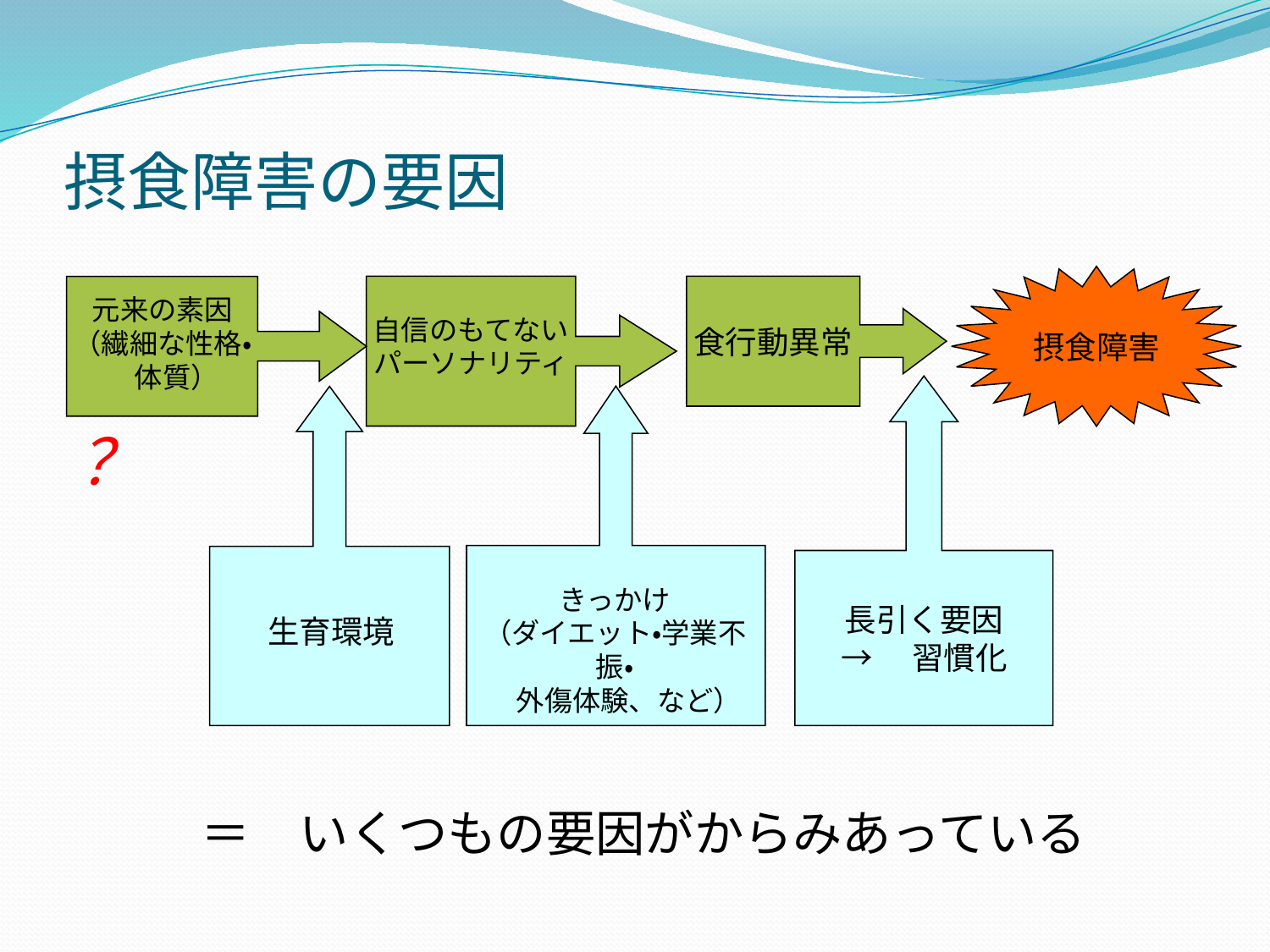

摂食障害の要因
摂食障害

食行動異常

元来の素因
（繊細な性格・
　体質）
自信のもてない
パーソナリティ
長引く要因
→　習慣化

？
きっかけ
（ダイエット・学業不振・
　外傷体験、など）
生育環境

＝　いくつもの要因がからみあっている